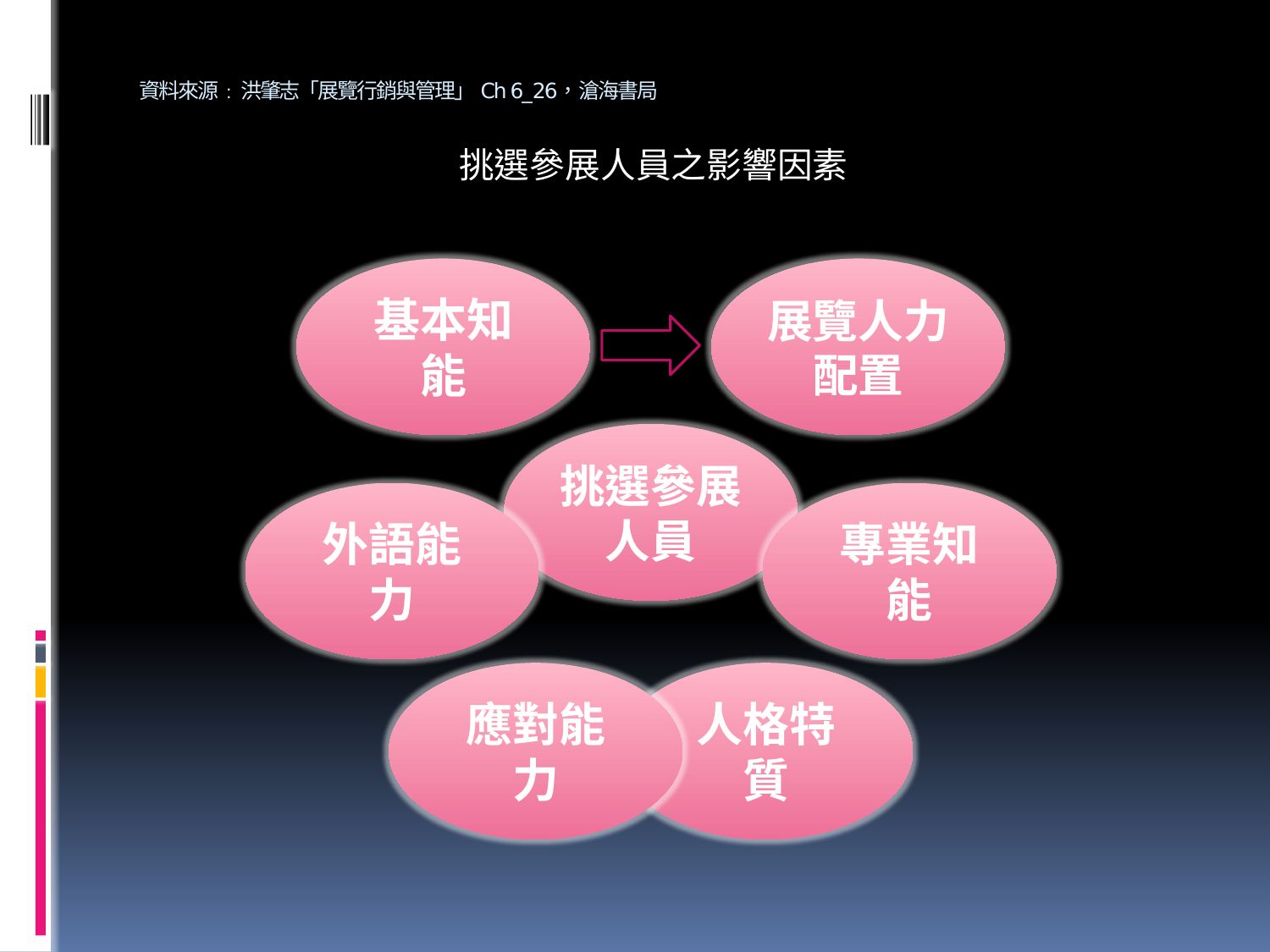

# 資料來源:洪肇志「展覽行銷與管理」Ch 6_26，滄海書局
挑選參展人員之影響因素
挑選參展人員
展覽人力配置
應對能力
外語能力
基本知能
人格特質
專業知能